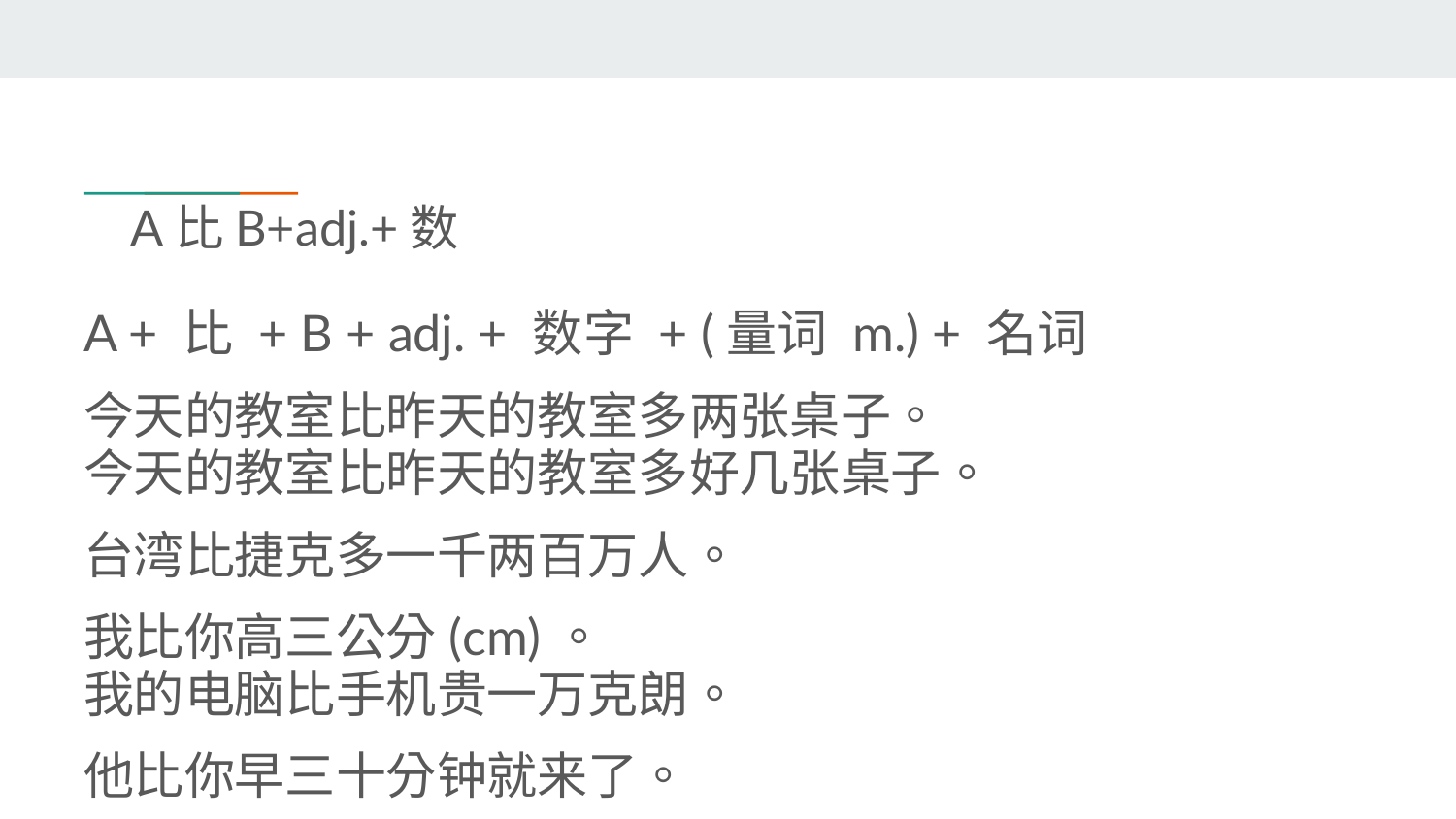

# A比B+adj.+数

A + 比 + B + adj. + 数字 + (量词 m.) + 名词
今天的教室比昨天的教室多两张桌子。
今天的教室比昨天的教室多好几张桌子。
台湾比捷克多一千两百万人。
我比你高三公分(cm)。
我的电脑比手机贵一万克朗。
他比你早三十分钟就来了。